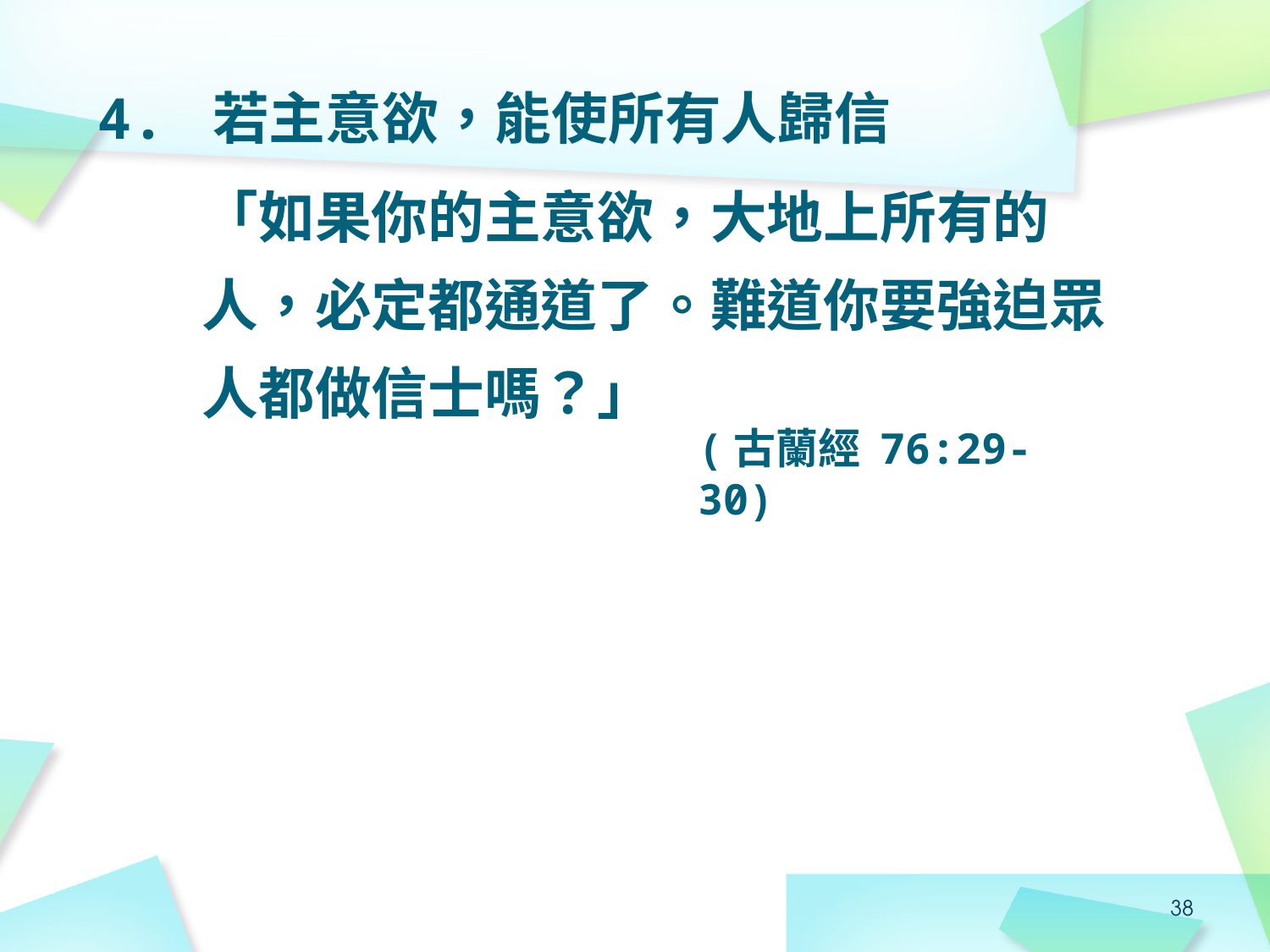

4. 若主意欲，能使所有人歸信
	「如果你的主意欲，大地上所有的人，必定都通道了。難道你要強迫眾人都做信士嗎？」

(古蘭經 76:29-30)
38